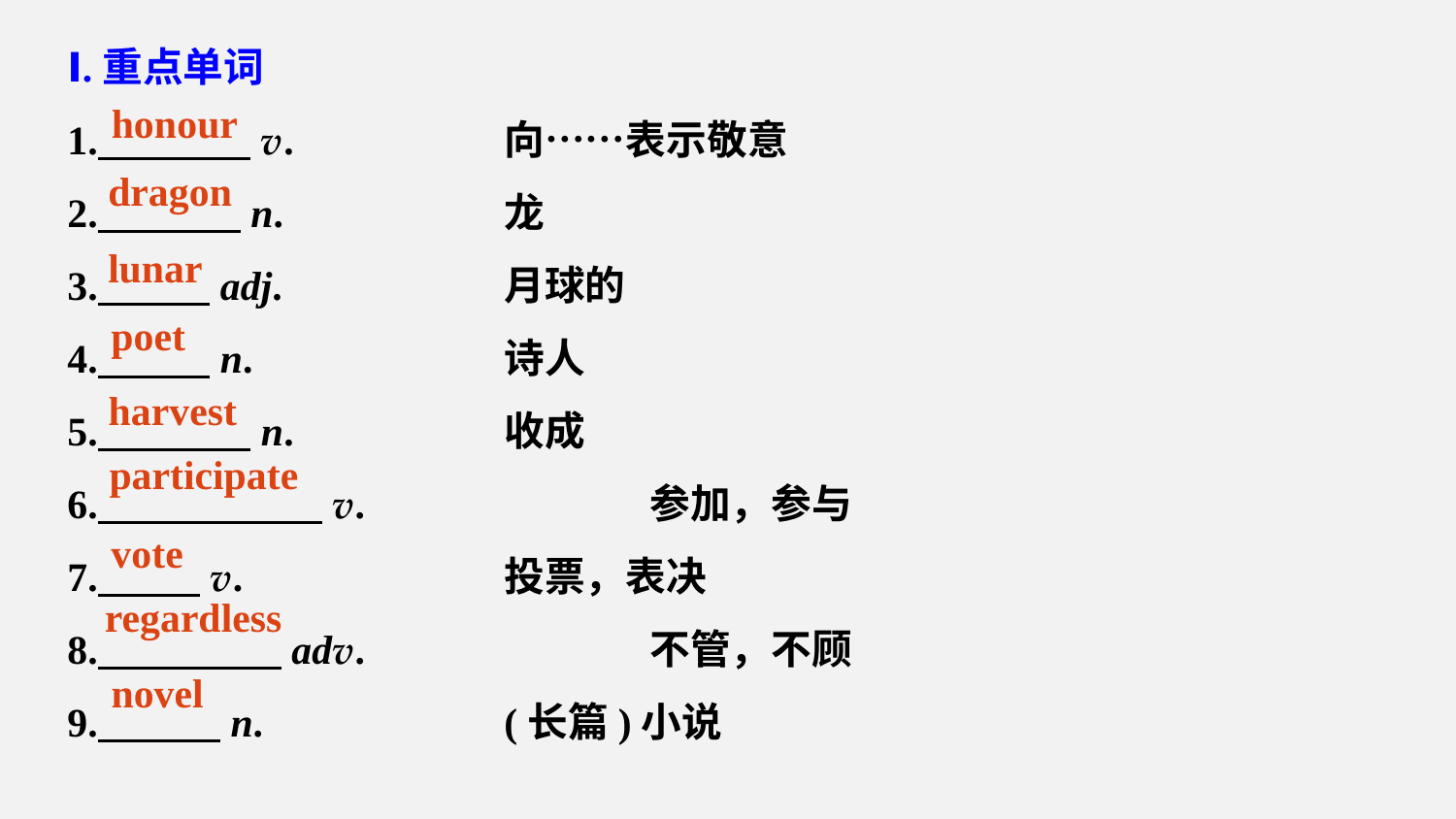

Ⅰ.重点单词
1.                v.		向……表示敬意
2.               n.		龙
3.            adj.		月球的
4.            n.		诗人
5.                n.		收成
6.                       v.		参加，参与
7.           v.		投票，表决
8.                   adv.		不管，不顾
9.             n.		(长篇)小说
honour
dragon
lunar
poet
harvest
participate
vote
regardless
novel